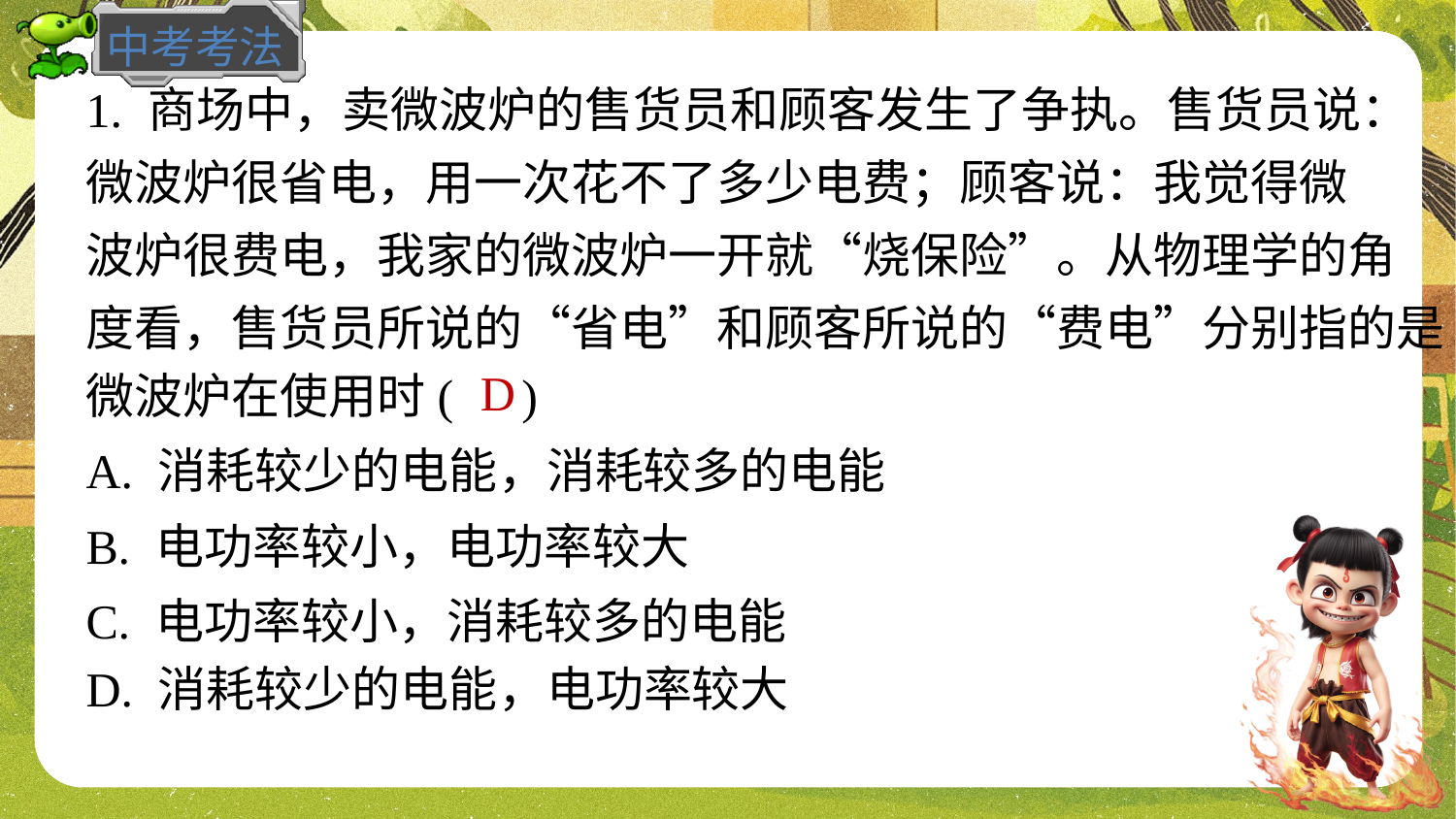

1. 商场中，卖微波炉的售货员和顾客发生了争执。售货员说：
微波炉很省电，用一次花不了多少电费；顾客说：我觉得微
波炉很费电，我家的微波炉一开就“烧保险”。从物理学的角
度看，售货员所说的“省电”和顾客所说的“费电”分别指的是
微波炉在使用时(     )
D
A. 消耗较少的电能，消耗较多的电能
B. 电功率较小，电功率较大
C. 电功率较小，消耗较多的电能
D. 消耗较少的电能，电功率较大